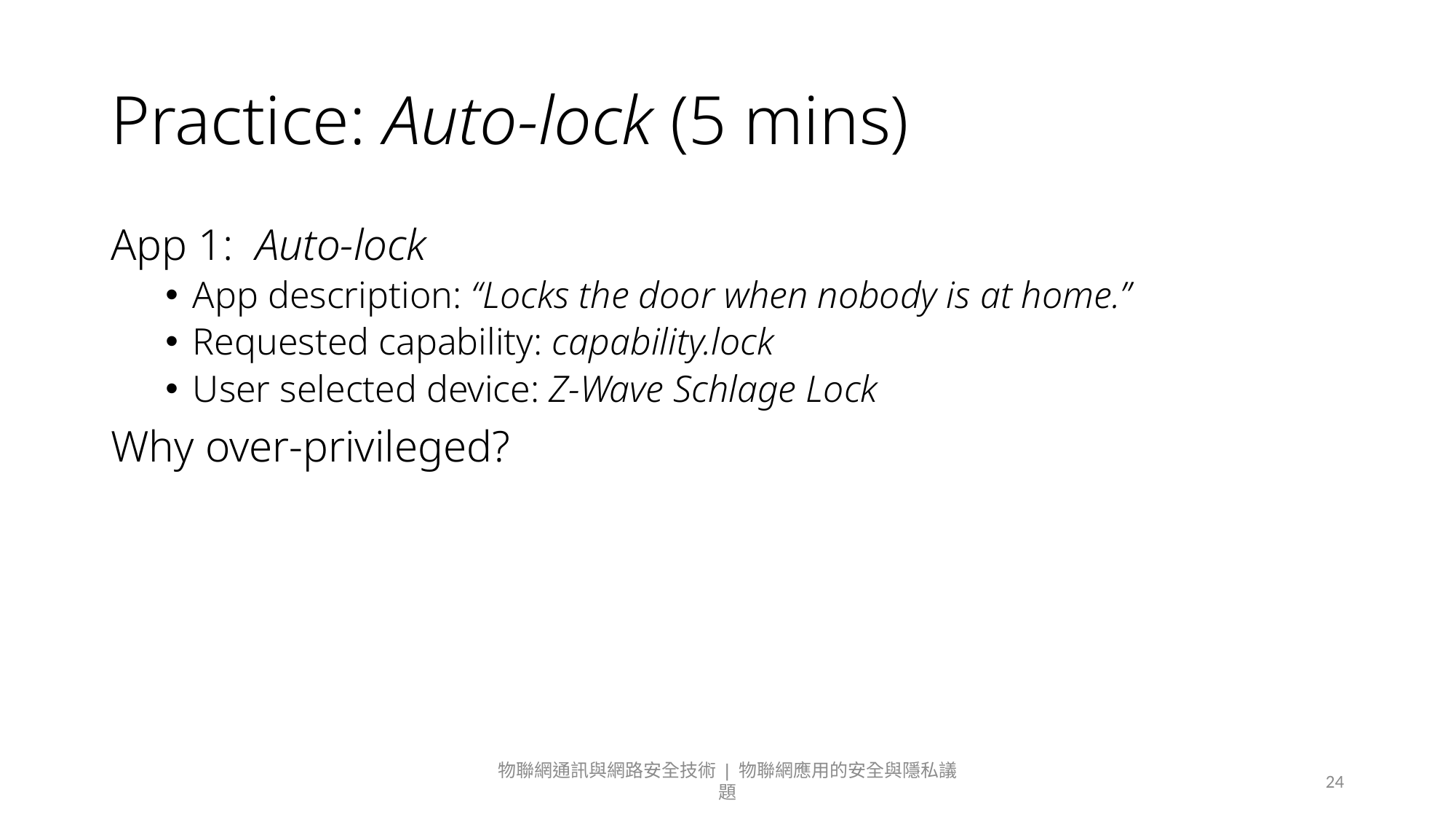

# Practice: Auto-lock (5 mins)
App 1:  Auto-lock
App description: “Locks the door when nobody is at home.”
Requested capability: capability.lock
User selected device: Z-Wave Schlage Lock
Why over-privileged?
物聯網通訊與網路安全技術 | 物聯網應用的安全與隱私議題
24